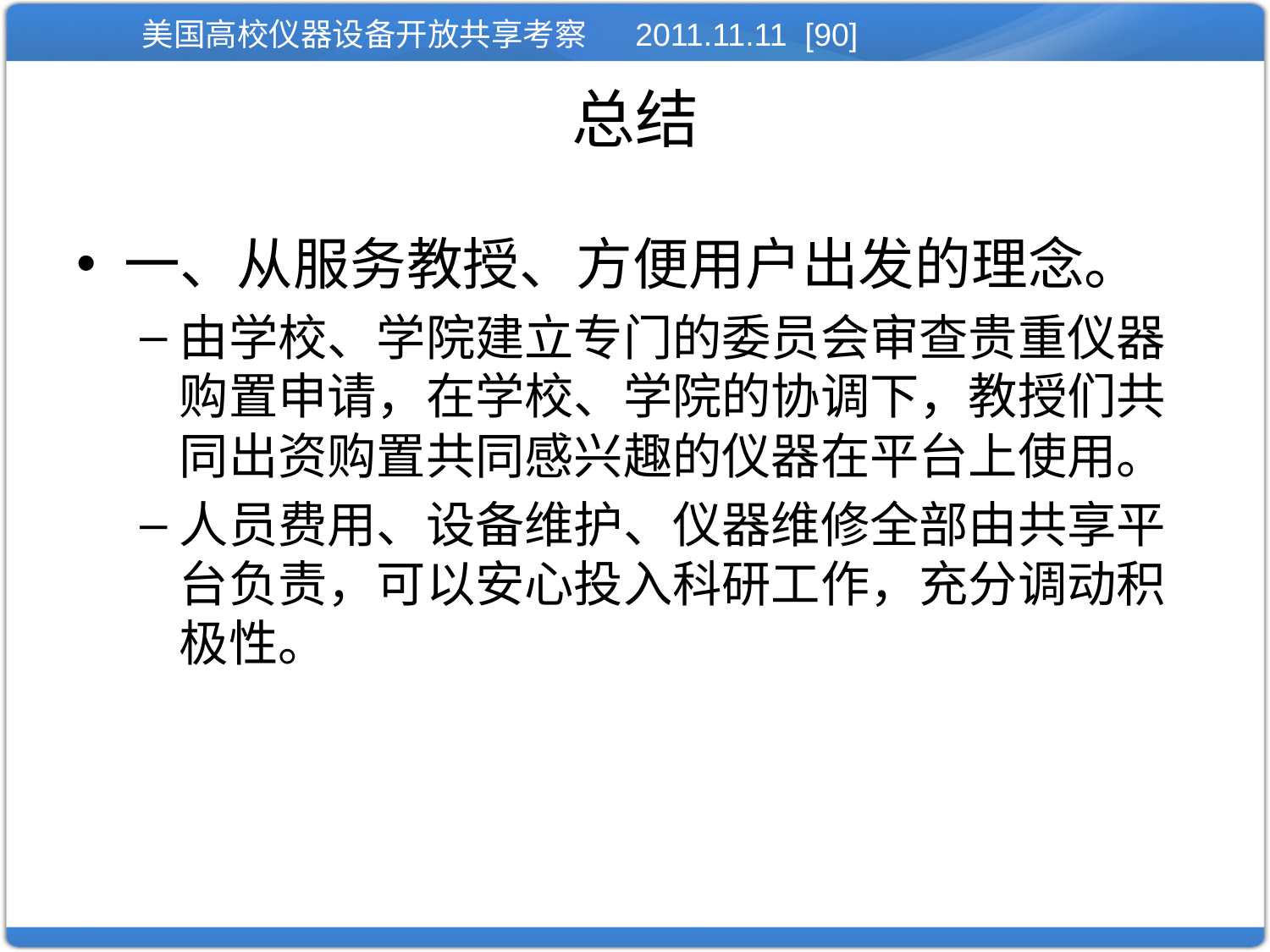

# 总结
一、从服务教授、方便用户出发的理念。
由学校、学院建立专门的委员会审查贵重仪器购置申请，在学校、学院的协调下，教授们共同出资购置共同感兴趣的仪器在平台上使用。
人员费用、设备维护、仪器维修全部由共享平台负责，可以安心投入科研工作，充分调动积极性。